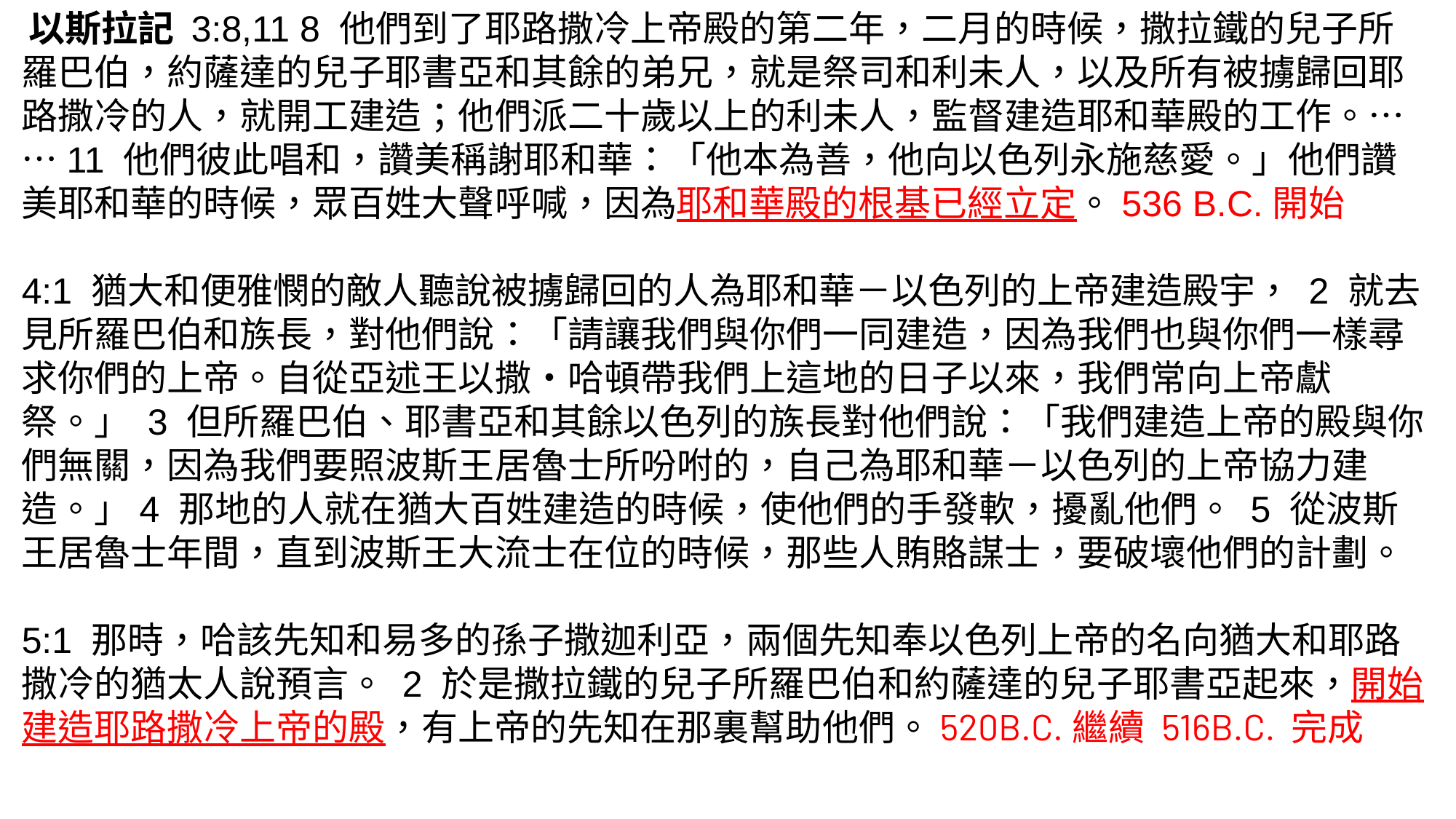

‪‪以斯拉記‬ 3:8,11 8 他們到了耶路撒冷上帝殿的第二年，二月的時候，撒拉鐵的兒子所羅巴伯，約薩達的兒子耶書亞和其餘的弟兄，就是祭司和利未人，以及所有被擄歸回耶路撒冷的人，就開工建造；他們派二十歲以上的利未人，監督建造耶和華殿的工作。……11 他們彼此唱和，讚美稱謝耶和華：「他本為善，他向以色列永施慈愛。」他們讚美耶和華的時候，眾百姓大聲呼喊，因為耶和華殿的根基已經立定。536 B.C.開始

‪‪‬4:1 猶大和便雅憫的敵人聽說被擄歸回的人為耶和華－以色列的上帝建造殿宇， 2 就去見所羅巴伯和族長，對他們說：「請讓我們與你們一同建造，因為我們也與你們一樣尋求你們的上帝。自從亞述王以撒‧哈頓帶我們上這地的日子以來，我們常向上帝獻祭。」 3 但所羅巴伯、耶書亞和其餘以色列的族長對他們說：「我們建造上帝的殿與你們無關，因為我們要照波斯王居魯士所吩咐的，自己為耶和華－以色列的上帝協力建造。」4 那地的人就在猶大百姓建造的時候，使他們的手發軟，擾亂他們。 5 從波斯王居魯士年間，直到波斯王大流士在位的時候，那些人賄賂謀士，要破壞他們的計劃。

‬5:1 那時，哈該先知和易多的孫子撒迦利亞，兩個先知奉以色列上帝的名向猶大和耶路撒冷的猶太人說預言。 2 於是撒拉鐵的兒子所羅巴伯和約薩達的兒子耶書亞起來，開始建造耶路撒冷上帝的殿，有上帝的先知在那裏幫助他們。520B.C.繼續 516B.C. 完成